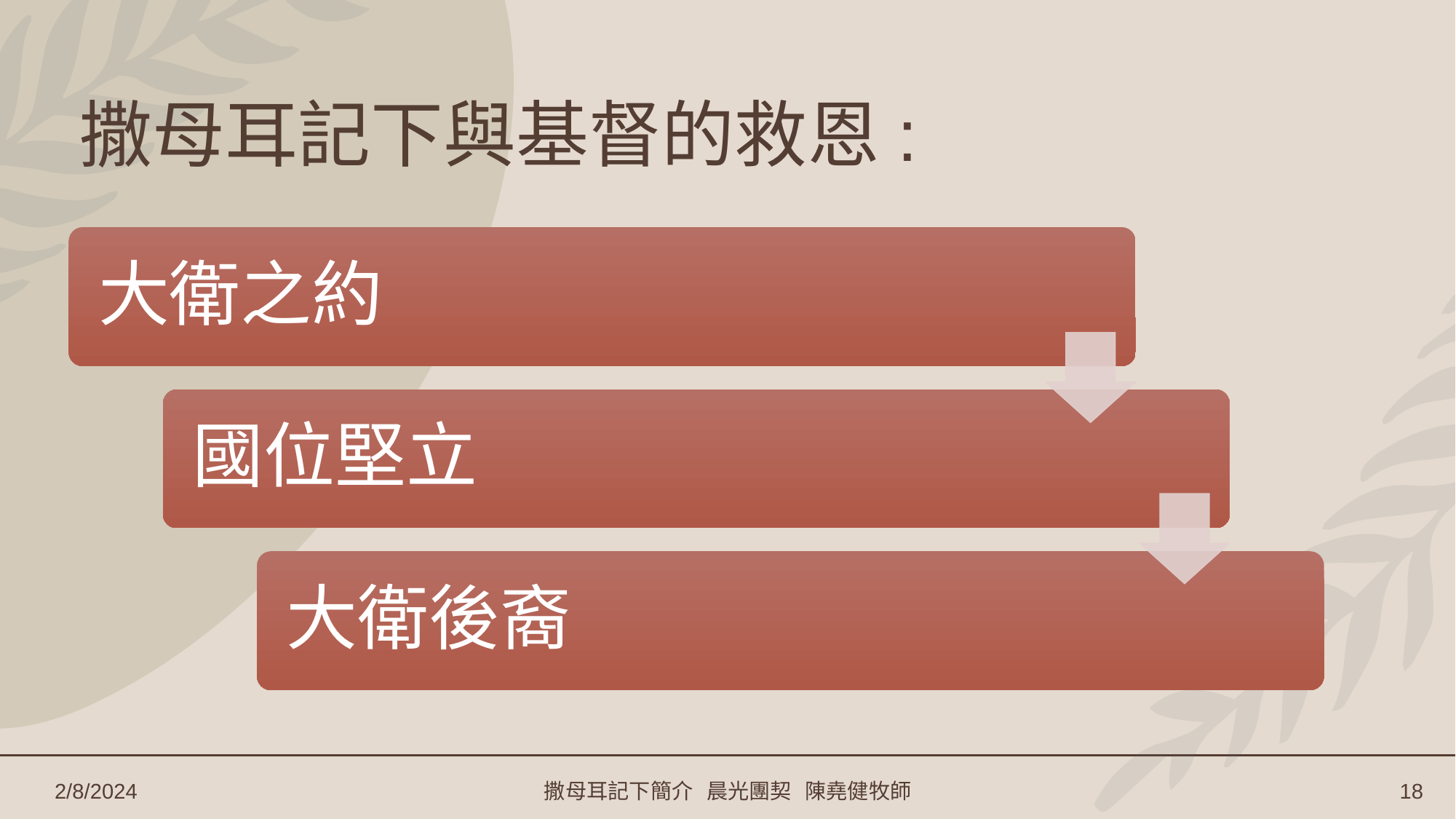

# 撒母耳記下與基督的救恩:
大衛之約
國位堅立
大衛後裔

2/8/2024
撒母耳記下簡介  晨光團契  陳堯健牧師
18